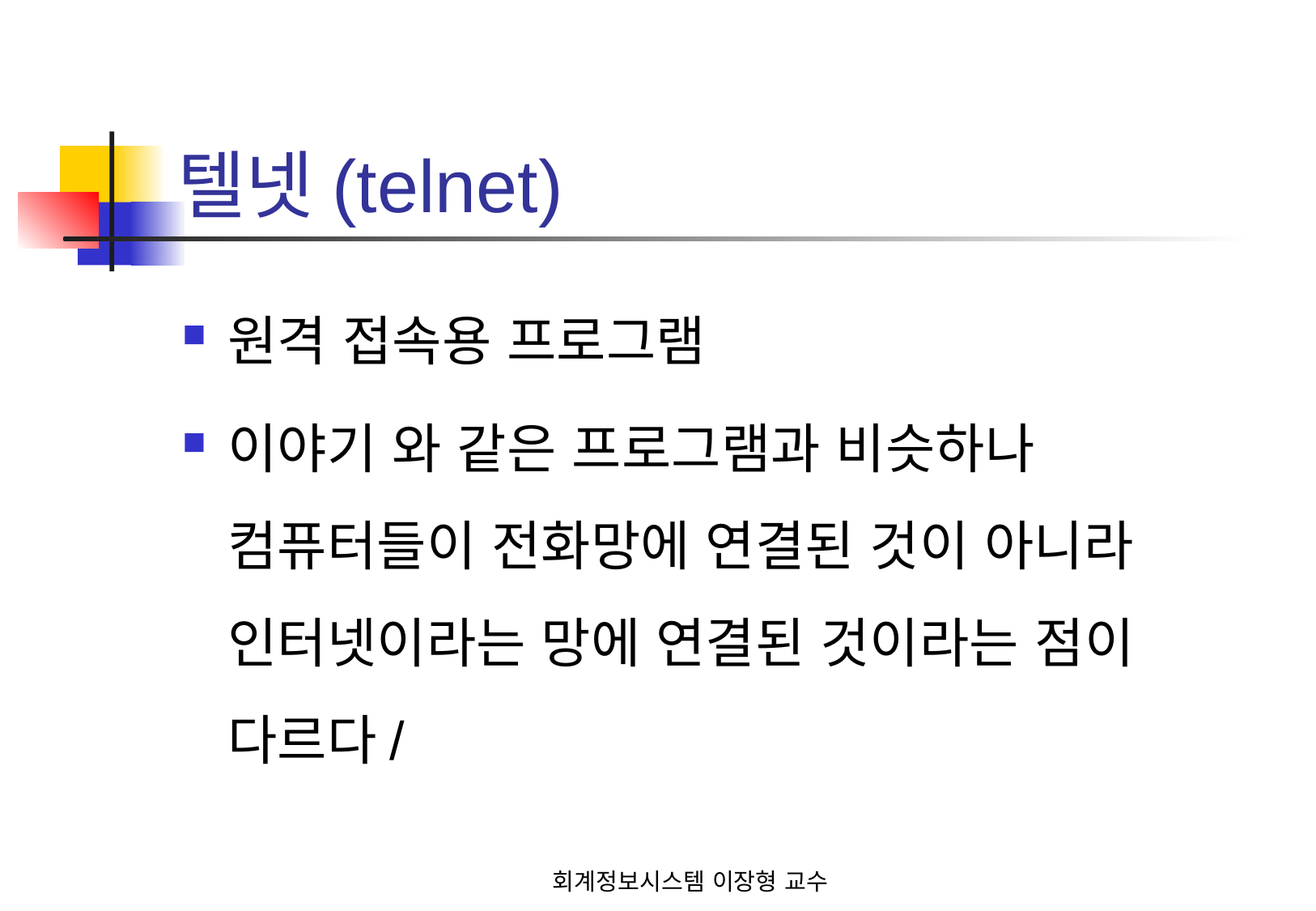

# 텔넷(telnet)
원격 접속용 프로그램
이야기 와 같은 프로그램과 비슷하나 컴퓨터들이 전화망에 연결된 것이 아니라 인터넷이라는 망에 연결된 것이라는 점이 다르다/
회계정보시스템 이장형 교수